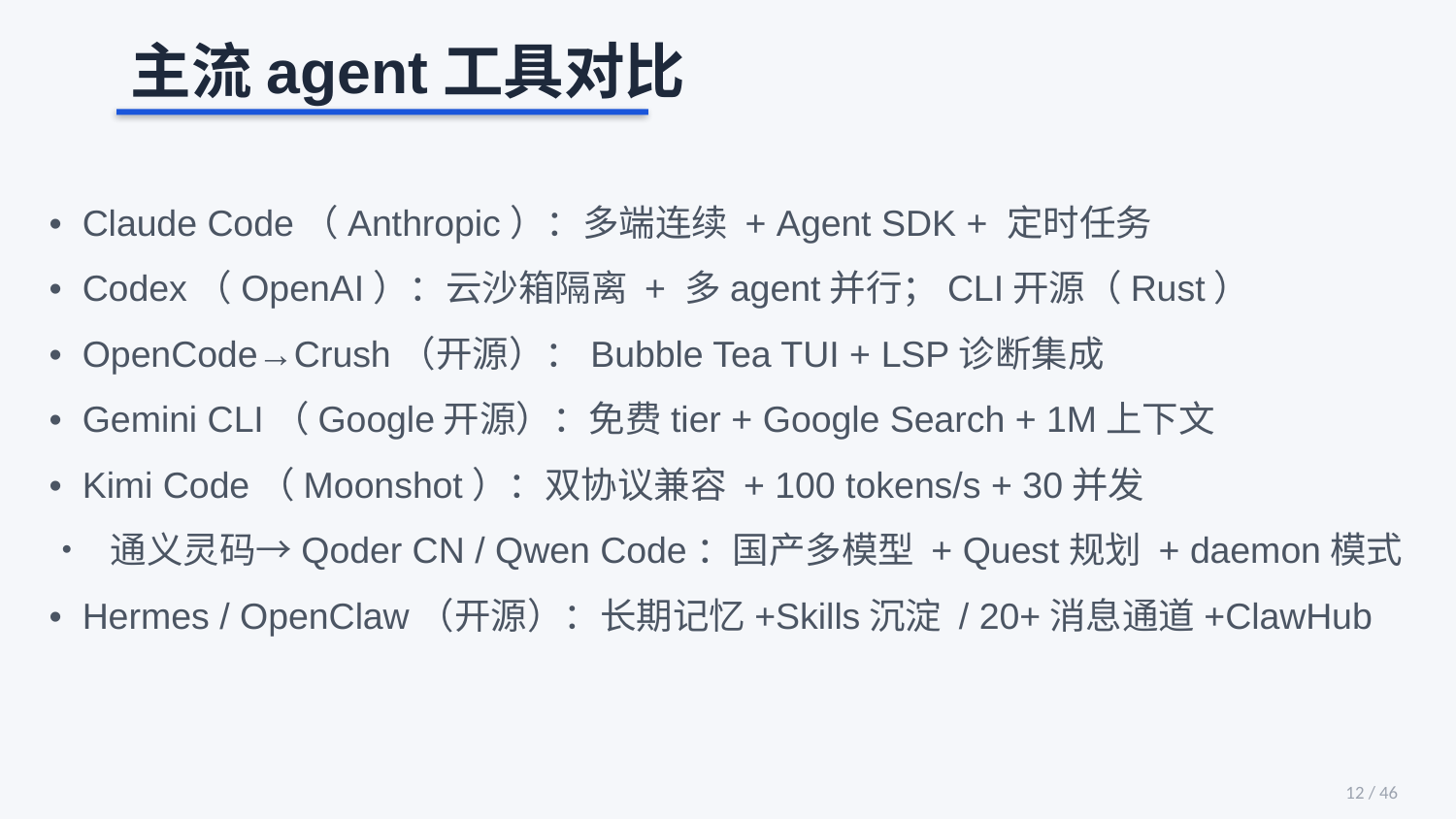

主流agent工具对比

•  Claude Code（Anthropic）：多端连续 + Agent SDK + 定时任务
•  Codex（OpenAI）：云沙箱隔离 + 多agent并行；CLI开源（Rust）
•  OpenCode→Crush（开源）：Bubble Tea TUI + LSP诊断集成
•  Gemini CLI（Google开源）：免费tier + Google Search + 1M上下文
•  Kimi Code（Moonshot）：双协议兼容 + 100 tokens/s + 30并发
•  通义灵码→Qoder CN / Qwen Code：国产多模型 + Quest规划 + daemon模式
•  Hermes / OpenClaw（开源）：长期记忆+Skills沉淀 / 20+消息通道+ClawHub
12 / 46